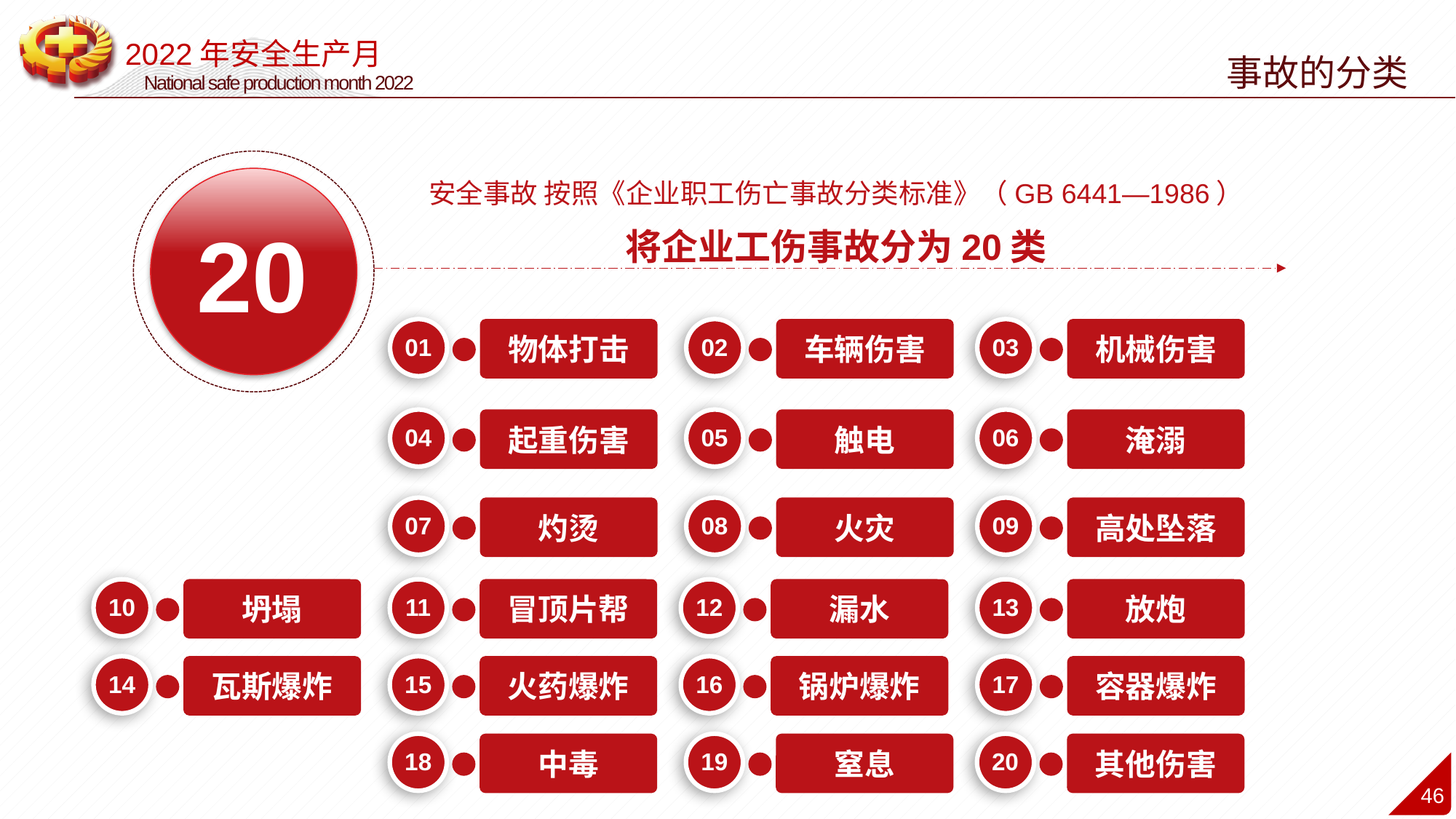

事故的分类

20
安全事故 按照《企业职工伤亡事故分类标准》（GB 6441—1986）
将企业工伤事故分为20类

01

02

03
物体打击

车辆伤害

机械伤害

04

05

06
起重伤害

触电

淹溺

07

08

09
灼烫

火灾

高处坠落

10

11

12

13
坍塌

冒顶片帮

漏水

放炮

14

15

16

17
瓦斯爆炸

火药爆炸

锅炉爆炸

容器爆炸

18

19

20
中毒

窒息

其他伤害